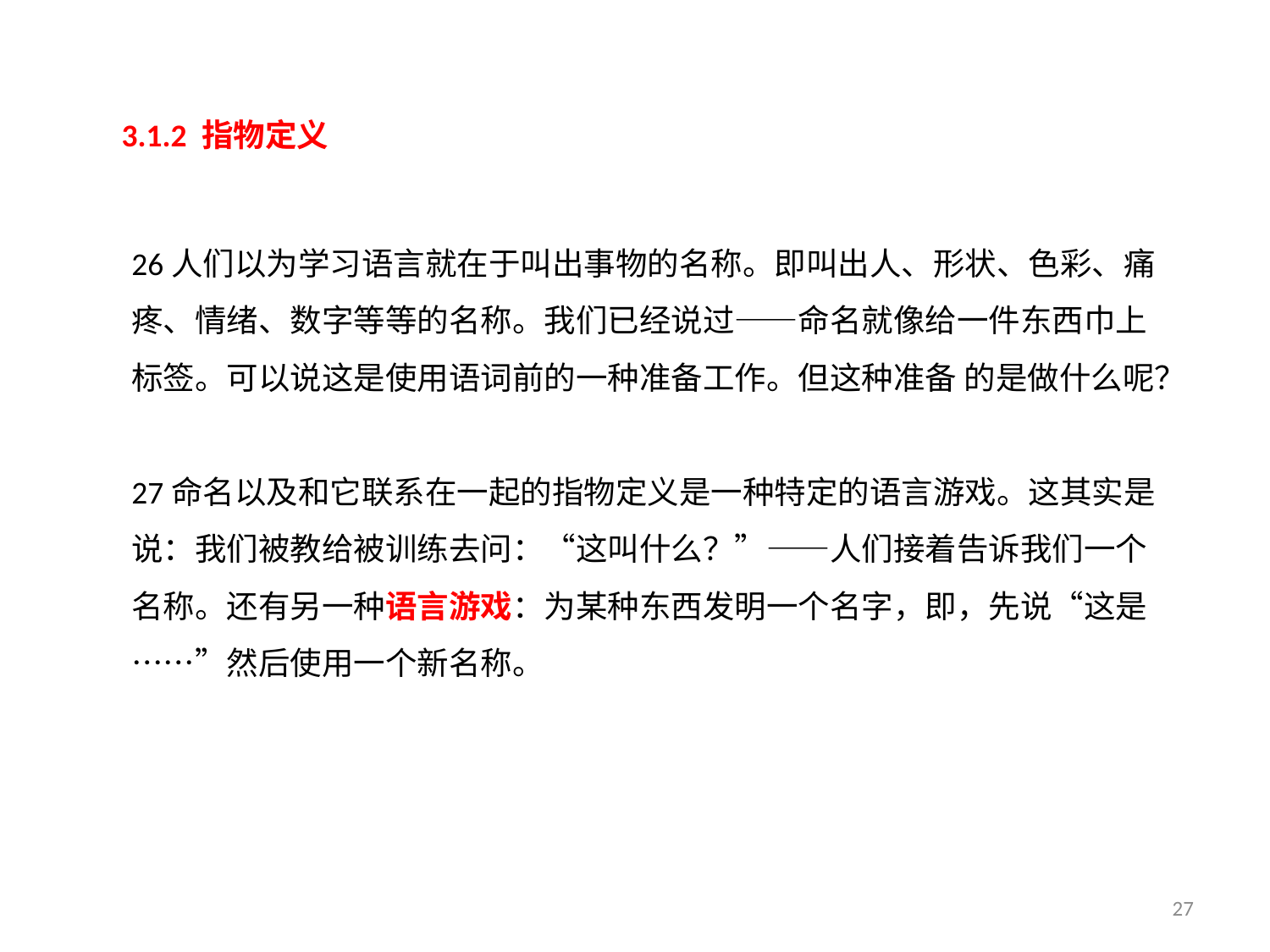

3.1.2 指物定义
26人们以为学习语言就在于叫出事物的名称。即叫出人、形状、色彩、痛疼、情绪、数字等等的名称。我们已经说过——命名就像给一件东西巾上标签。可以说这是使用语词前的一种准备工作。但这种准备 的是做什么呢？

27命名以及和它联系在一起的指物定义是一种特定的语言游戏。这其实是说：我们被教给被训练去问：“这叫什么？”——人们接着告诉我们一个名称。还有另一种语言游戏：为某种东西发明一个名字，即，先说“这是……”然后使用一个新名称。
27